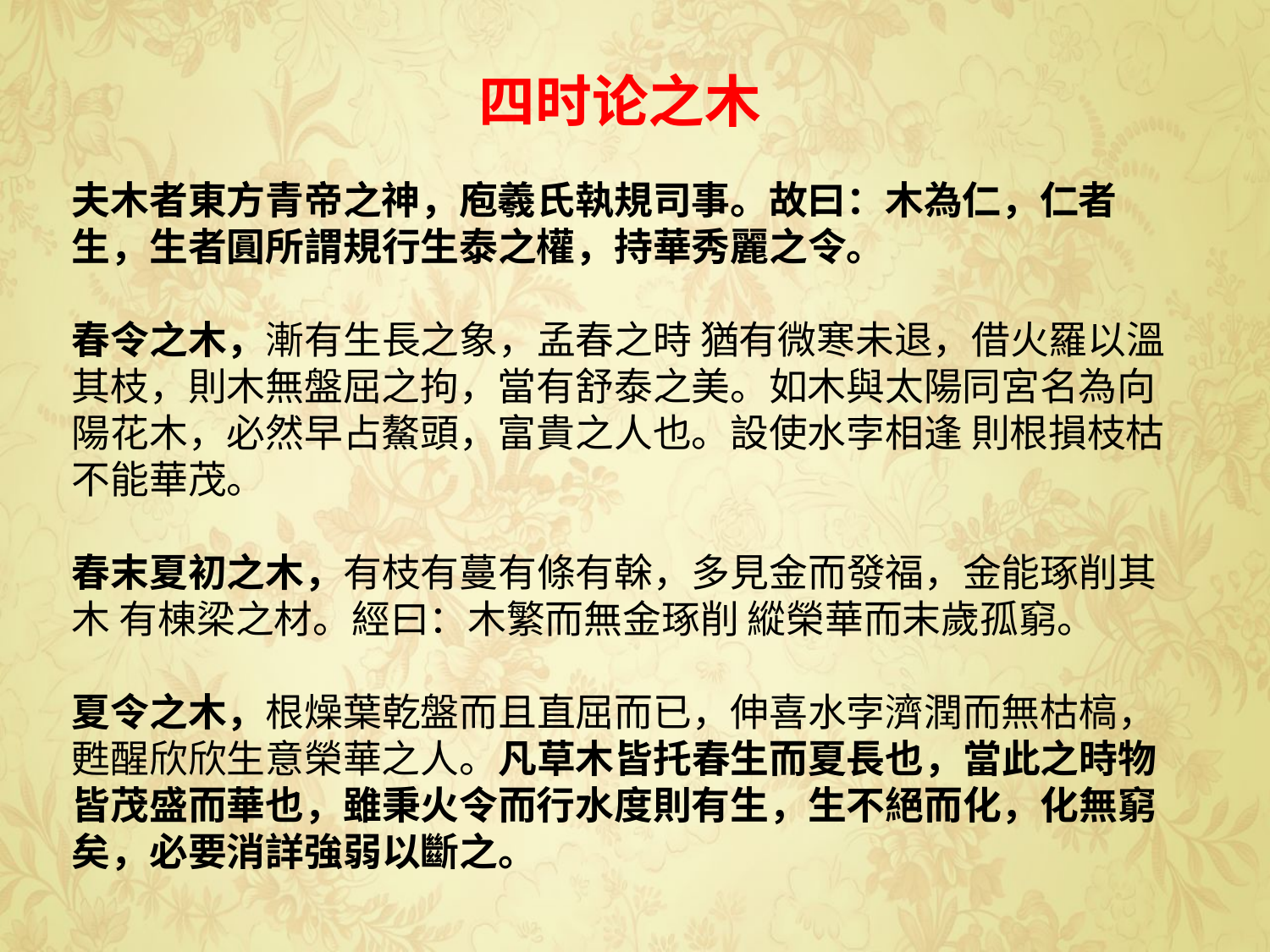

四时论之木

夫木者東方青帝之神，庖羲氏執規司事。故曰：木為仁，仁者生，生者圓所謂規行生泰之權，持華秀麗之令。

春令之木，漸有生長之象，孟春之時 猶有微寒未退，借火羅以溫其枝，則木無盤屈之拘，當有舒泰之美。如木與太陽同宮名為向陽花木，必然早占鰲頭，富貴之人也。設使水孛相逢 則根損枝枯不能華茂。

春末夏初之木，有枝有蔓有條有榦，多見金而發福，金能琢削其木 有棟梁之材。經曰：木繁而無金琢削 縱榮華而末歲孤窮。

夏令之木，根燥葉乾盤而且直屈而已，伸喜水孛濟潤而無枯槁，甦醒欣欣生意榮華之人。凡草木皆托春生而夏長也，當此之時物皆茂盛而華也，雖秉火令而行水度則有生，生不絕而化，化無窮矣，必要消詳強弱以斷之。